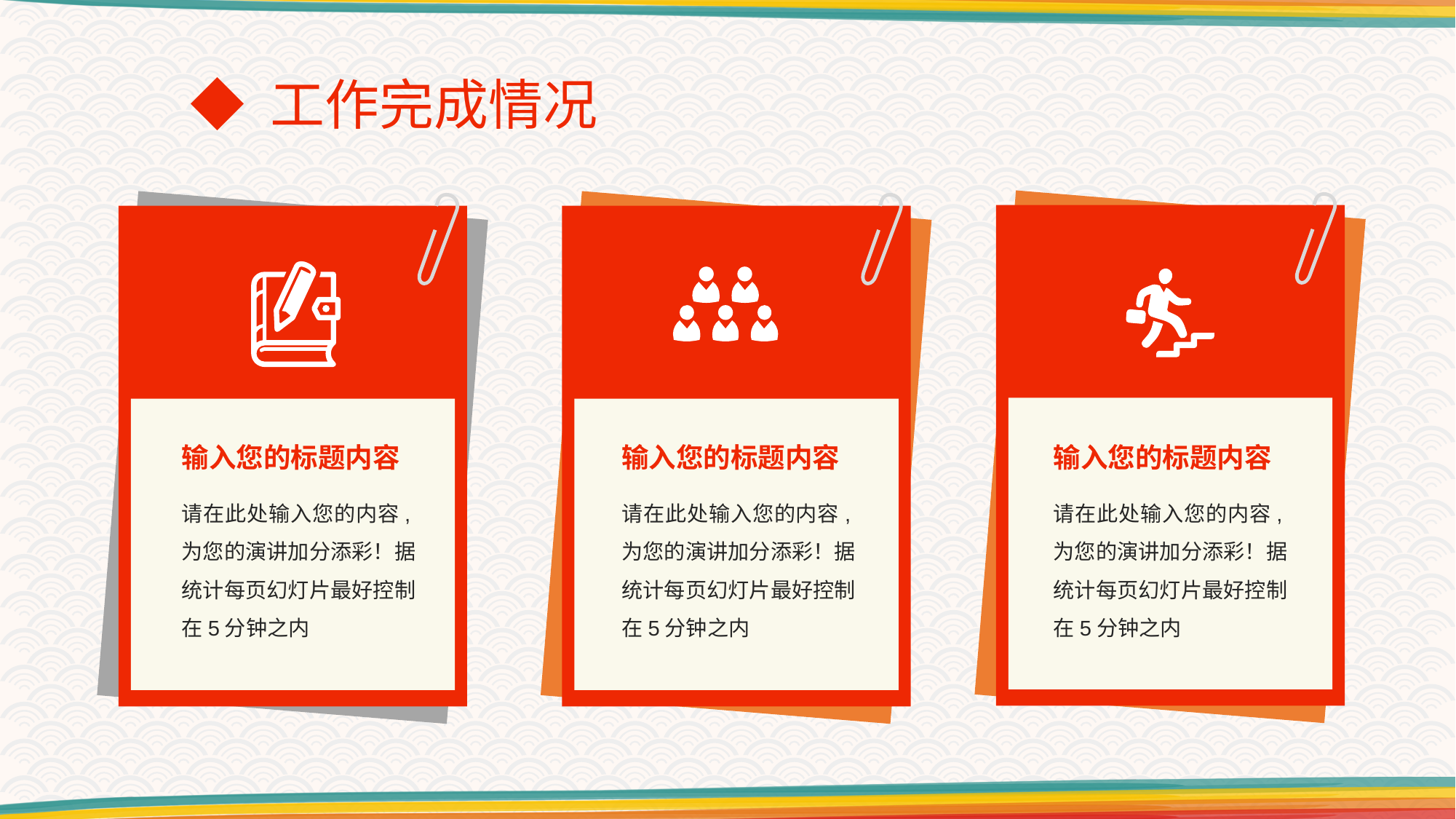

◆ 工作完成情况

输入您的标题内容
输入您的标题内容
输入您的标题内容
请在此处输入您的内容,为您的演讲加分添彩！据统计每页幻灯片最好控制在5分钟之内
请在此处输入您的内容,为您的演讲加分添彩！据统计每页幻灯片最好控制在5分钟之内
请在此处输入您的内容,为您的演讲加分添彩！据统计每页幻灯片最好控制在5分钟之内